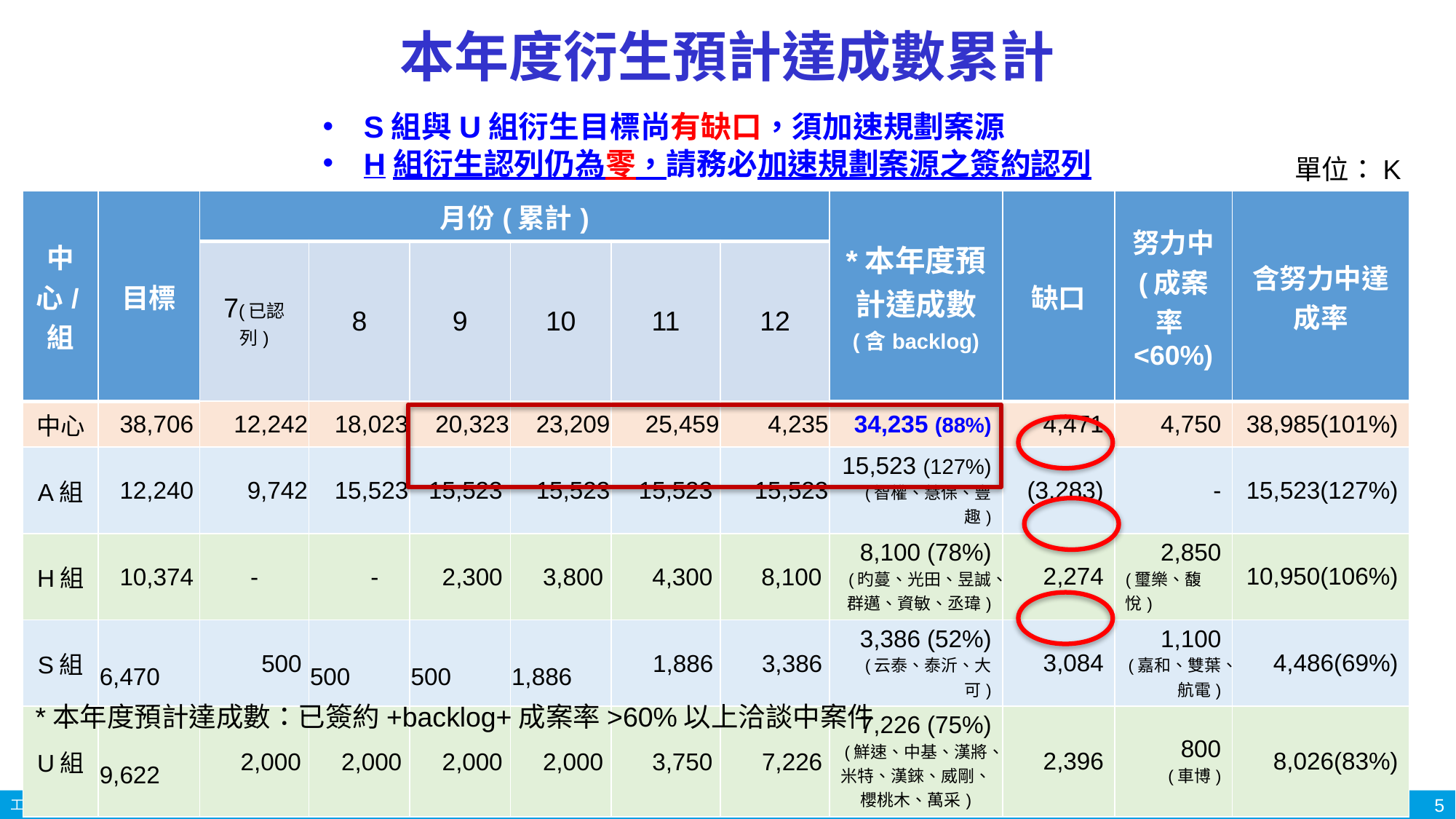

# 本年度衍生預計達成數累計
S組與U組衍生目標尚有缺口，須加速規劃案源
H組衍生認列仍為零，請務必加速規劃案源之簽約認列
單位：K
| 中心/組 | 目標 | 月份(累計) |  |  |  |  |  | \*本年度預計達成數 (含backlog) | 缺口 | 努力中 (成案率<60%) | 含努力中達成率 |
| --- | --- | --- | --- | --- | --- | --- | --- | --- | --- | --- | --- |
|  |  | 7(已認列) | 8 | 9 | 10 | 11 | 12 |  |  |  |  |
| 中心 | 38,706 | 12,242 | 18,023 | 20,323 | 23,209 | 25,459 | 4,235 | 34,235 (88%) | 4,471 | 4,750 | 38,985(101%) |
| A組 | 12,240 | 9,742 | 15,523 | 15,523 | 15,523 | 15,523 | 15,523 | 15,523 (127%) (智權、慧保、豐趣) | (3,283) | - | 15,523(127%) |
| H組 | 10,374 | - | - | 2,300 | 3,800 | 4,300 | 8,100 | 8,100 (78%) (旳蔓、光田、昱誠、群邁、資敏、丞瑋) | 2,274 | 2,850 (璽樂、馥悅) | 10,950(106%) |
| S組 | 6,470 | 500 | 500 | 500 | 1,886 | 1,886 | 3,386 | 3,386 (52%) (云泰、泰沂、大可) | 3,084 | 1,100 (嘉和、雙葉、航電) | 4,486(69%) |
| U組 | 9,622 | 2,000 | 2,000 | 2,000 | 2,000 | 3,750 | 7,226 | 7,226 (75%) (鮮速、中基、漢將、米特、漢錸、威剛、櫻桃木、萬采) | 2,396 | 800 (車博) | 8,026(83%) |

*本年度預計達成數：已簽約+backlog+成案率>60%以上洽談中案件